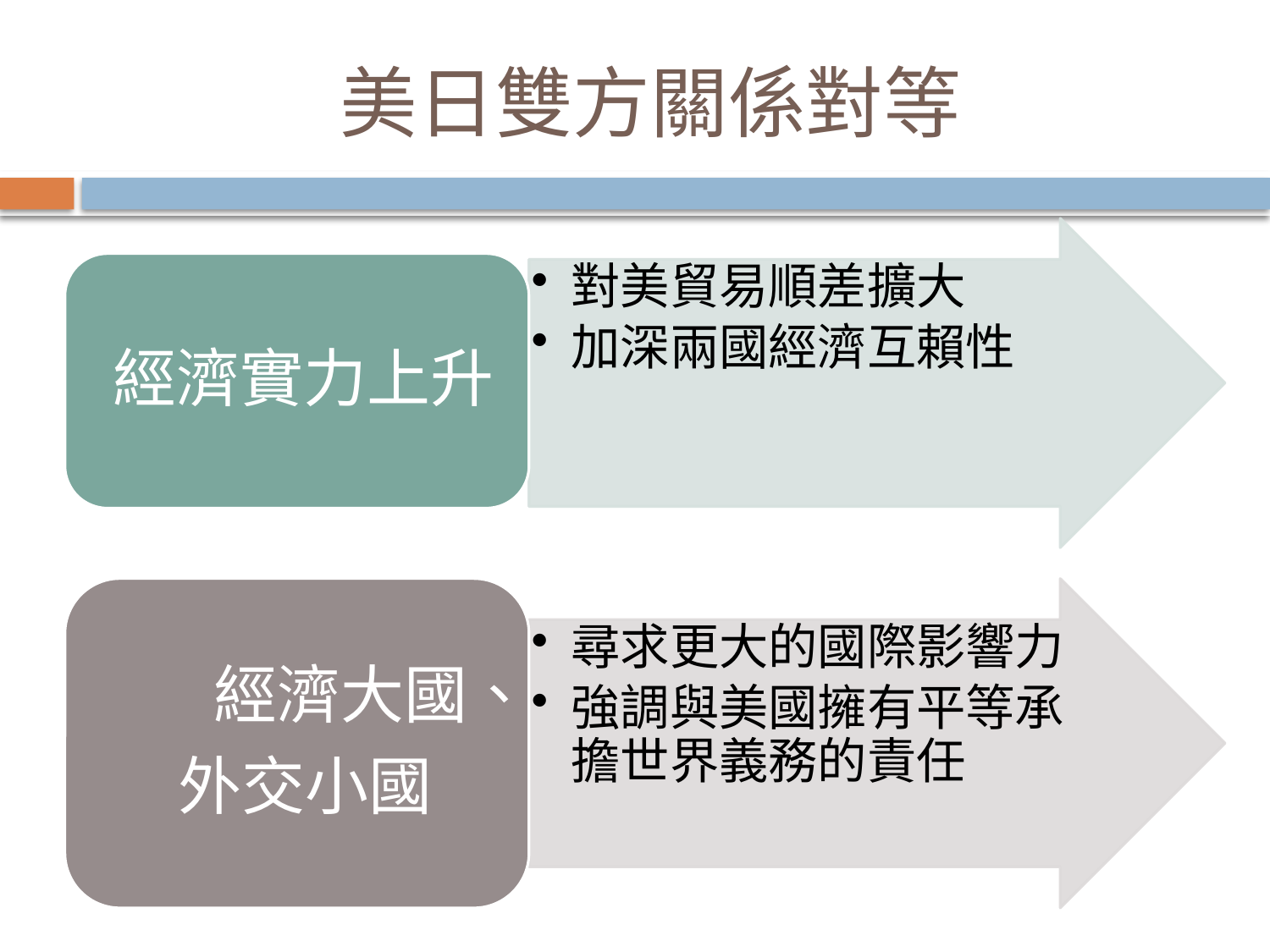

# 美日雙方關係對等
對美貿易順差擴大
加深兩國經濟互賴性
經濟實力上升
尋求更大的國際影響力
強調與美國擁有平等承擔世界義務的責任
    經濟大國、
外交小國